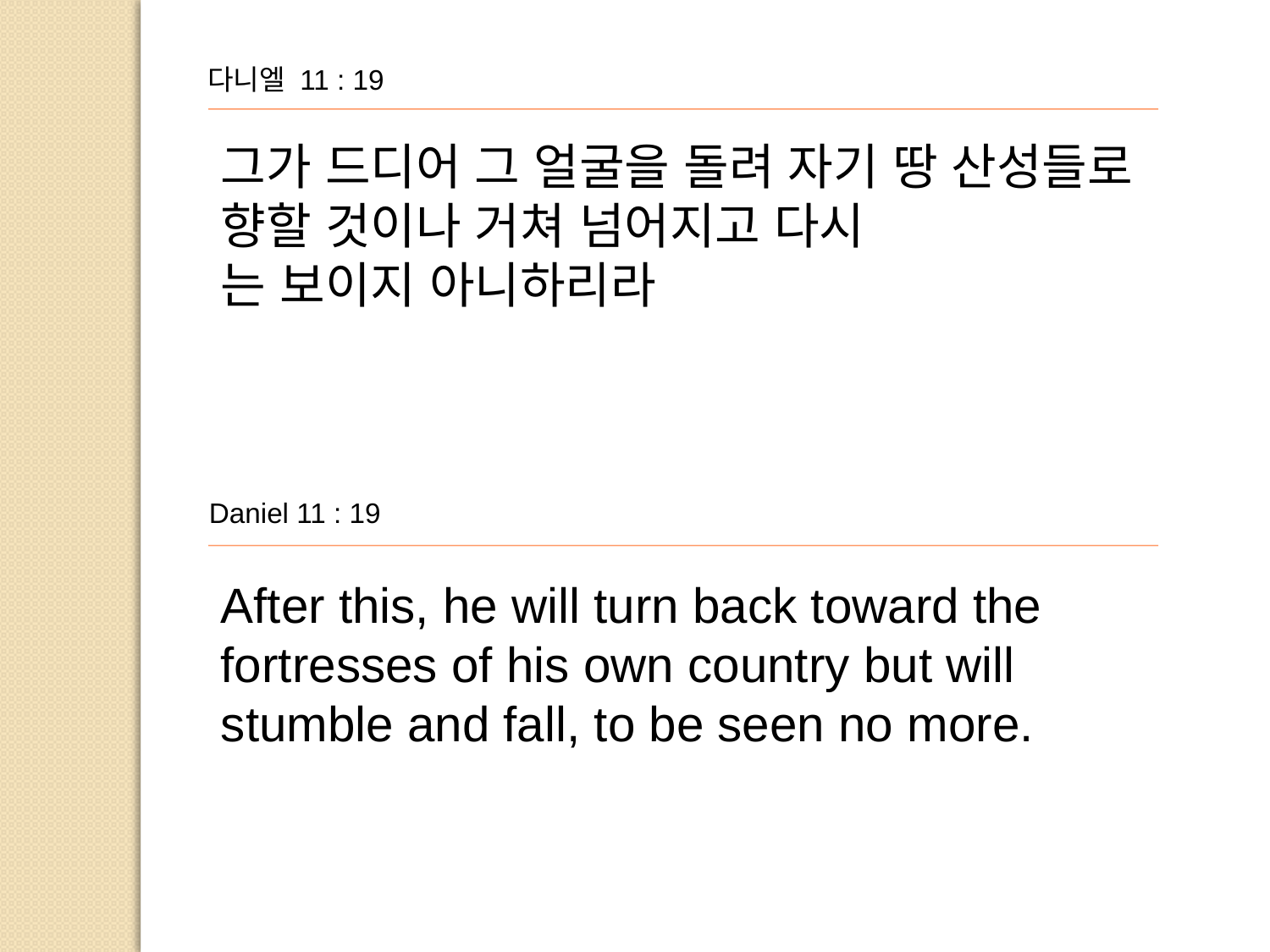

다니엘 11 : 19

그가 드디어 그 얼굴을 돌려 자기 땅 산성들로 향할 것이나 거쳐 넘어지고 다시
는 보이지 아니하리라
Daniel 11 : 19

After this, he will turn back toward the fortresses of his own country but will
stumble and fall, to be seen no more.